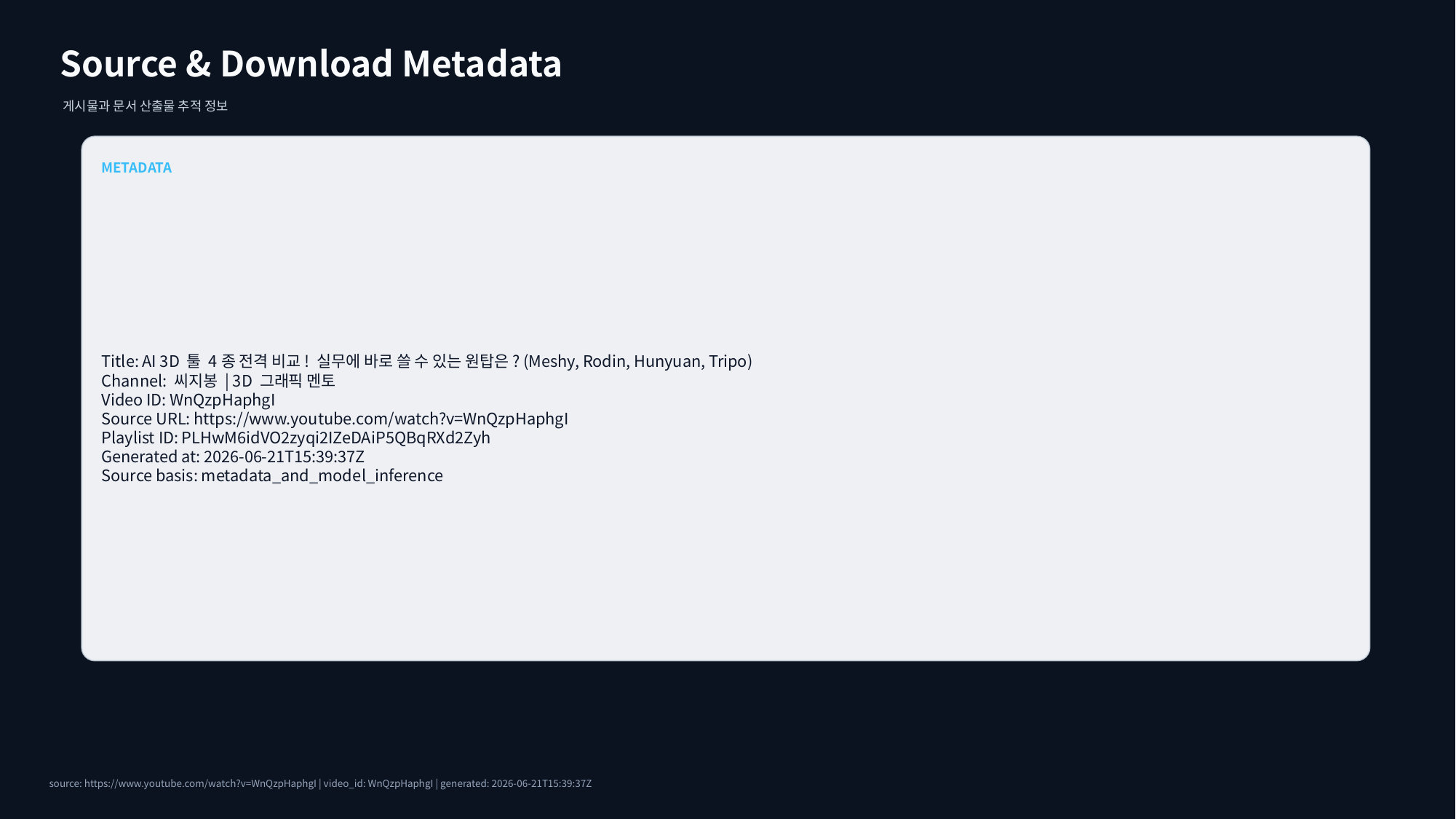

Source & Download Metadata
게시물과 문서 산출물 추적 정보

METADATA
Title: AI 3D 툴 4종 전격 비교! 실무에 바로 쓸 수 있는 원탑은? (Meshy, Rodin, Hunyuan, Tripo)
Channel: 씨지봉 | 3D 그래픽 멘토
Video ID: WnQzpHaphgI
Source URL: https://www.youtube.com/watch?v=WnQzpHaphgI
Playlist ID: PLHwM6idVO2zyqi2IZeDAiP5QBqRXd2Zyh
Generated at: 2026-06-21T15:39:37Z
Source basis: metadata_and_model_inference
source: https://www.youtube.com/watch?v=WnQzpHaphgI | video_id: WnQzpHaphgI | generated: 2026-06-21T15:39:37Z